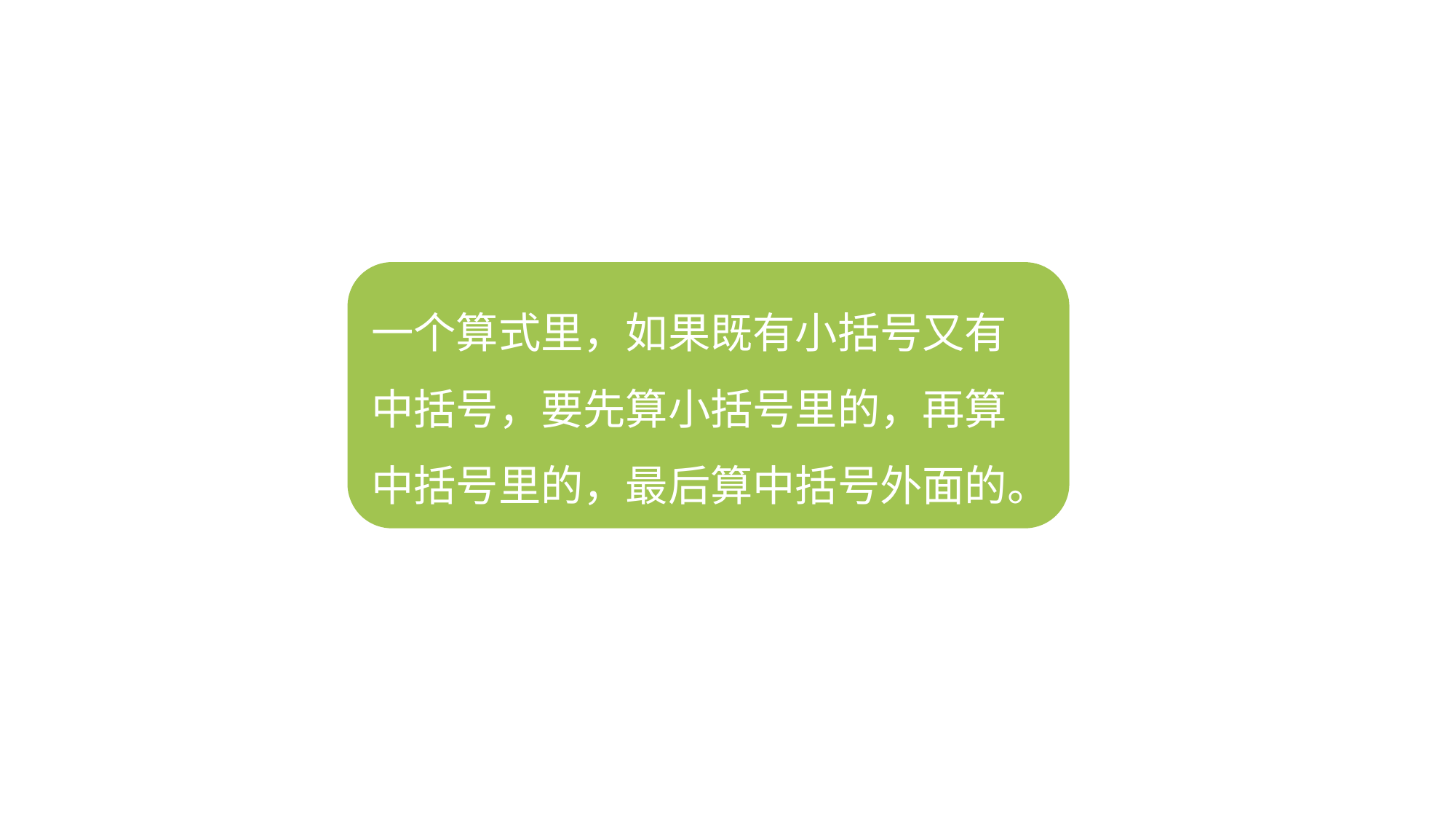

一个算式里，如果既有小括号又有中括号，要先算小括号里的，再算中括号里的，最后算中括号外面的。